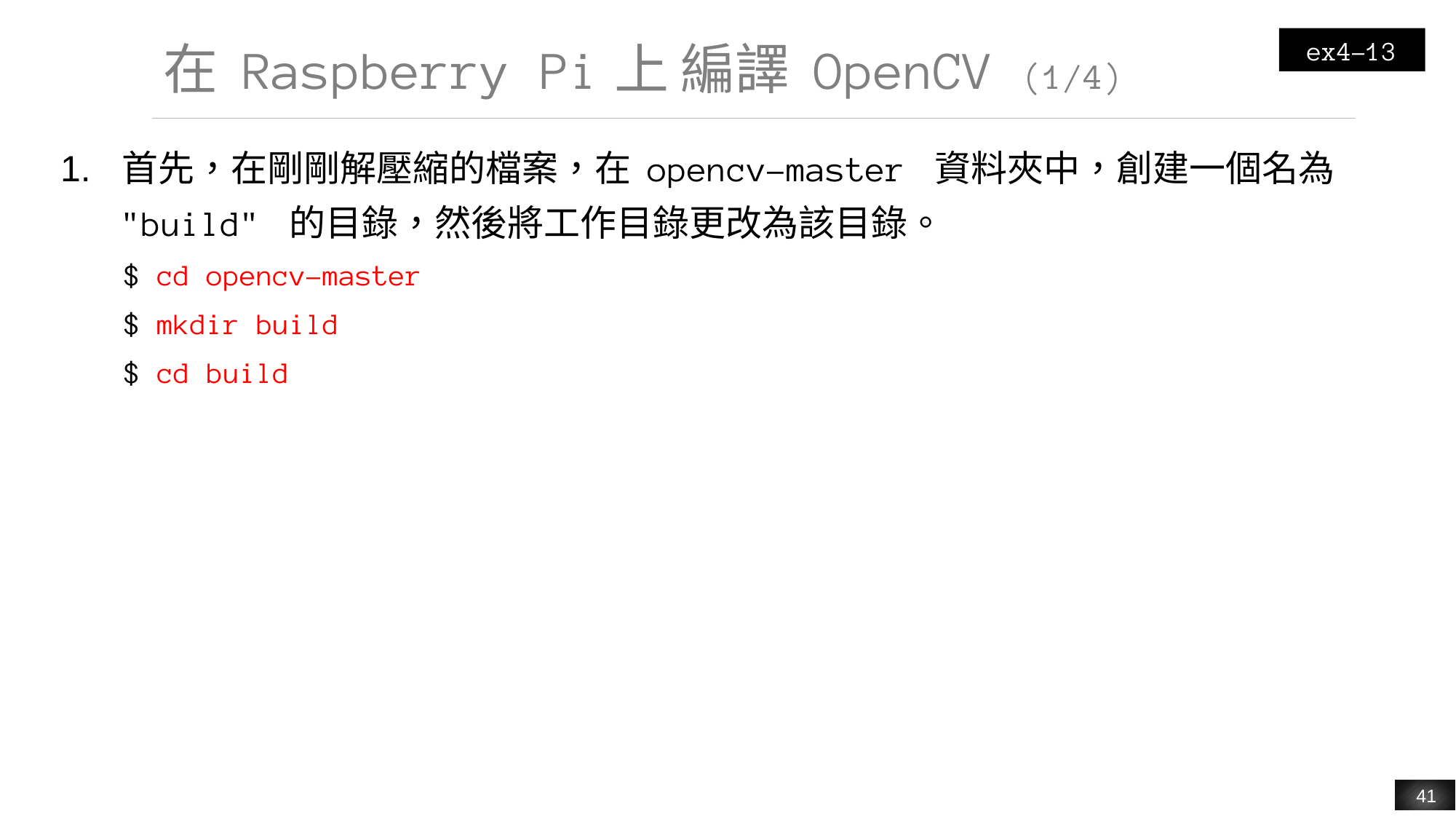

ex4-13
# 在 Raspberry Pi上 編譯 OpenCV (1/4)
首先，在剛剛解壓縮的檔案，在 opencv-master 資料夾中，創建一個名為 "build" 的目錄，然後將工作目錄更改為該目錄。
$ cd opencv-master
$ mkdir build
$ cd build